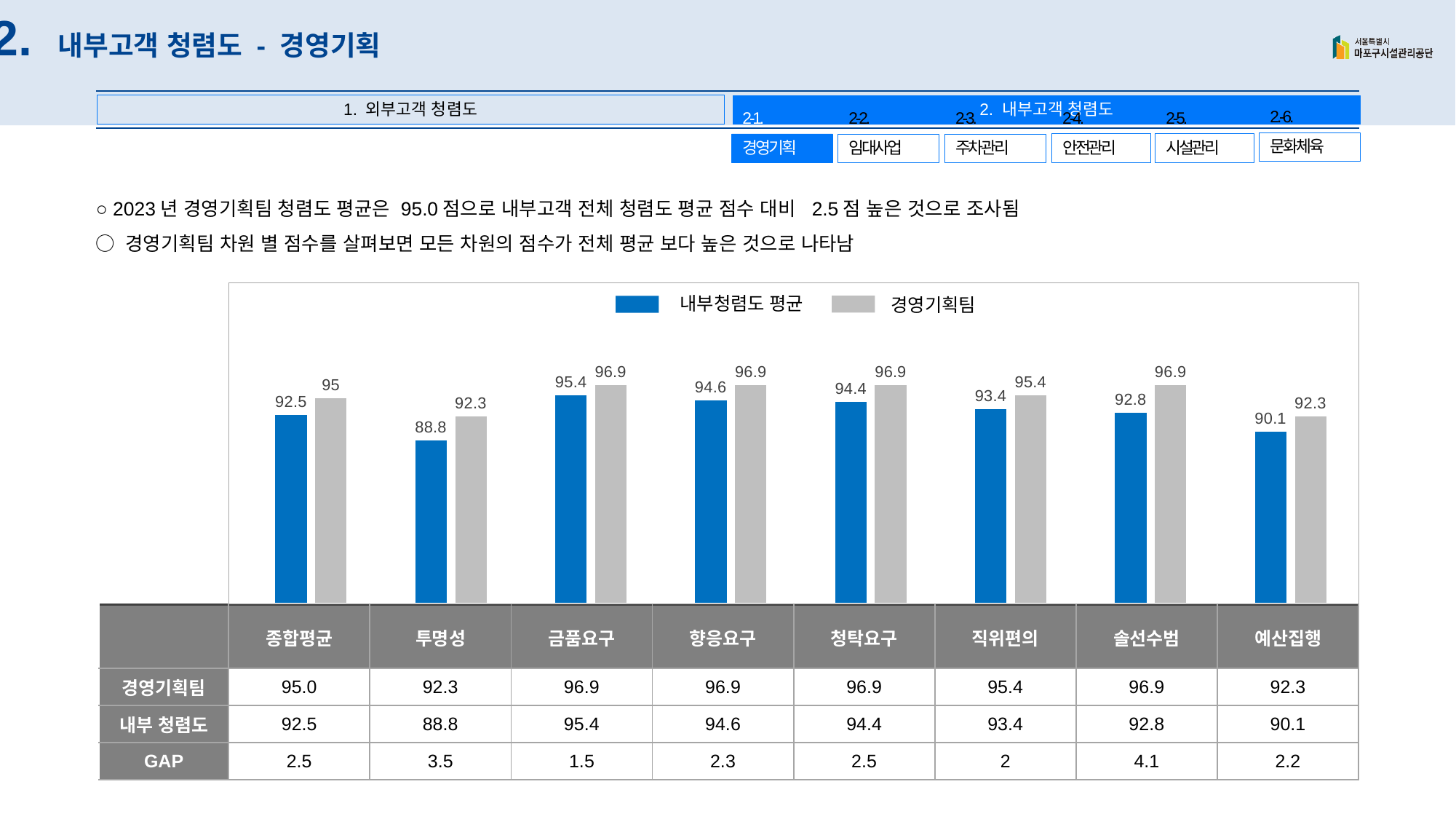

02. 내부고객 청렴도 - 경영기획
1. 외부고객 청렴도
2. 내부고객 청렴도
2.-6.문화체육
2-5.시설관리
2-4.안전관리
2-3.주차관리
2-1.경영기획
2-2.임대사업
○ 2023년 경영기획팀 청렴도 평균은 95.0점으로 내부고객 전체 청렴도 평균 점수 대비  2.5점 높은 것으로 조사됨
○ 경영기획팀 차원 별 점수를 살펴보면 모든 차원의 점수가 전체 평균 보다 높은 것으로 나타남

내부청렴도 평균
경영기획팀

### Chart

| Category |  |  |
|---|---|---|
|  | 종합평균 | 투명성 | 금품요구 | 향응요구 | 청탁요구 | 직위편의 | 솔선수범 | 예산집행 |
| --- | --- | --- | --- | --- | --- | --- | --- | --- |
| 경영기획팀 | 95.0 | 92.3 | 96.9 | 96.9 | 96.9 | 95.4 | 96.9 | 92.3 |
| 내부 청렴도 | 92.5 | 88.8 | 95.4 | 94.6 | 94.4 | 93.4 | 92.8 | 90.1 |
| GAP | 2.5 | 3.5 | 1.5 | 2.3 | 2.5 | 2 | 4.1 | 2.2 |